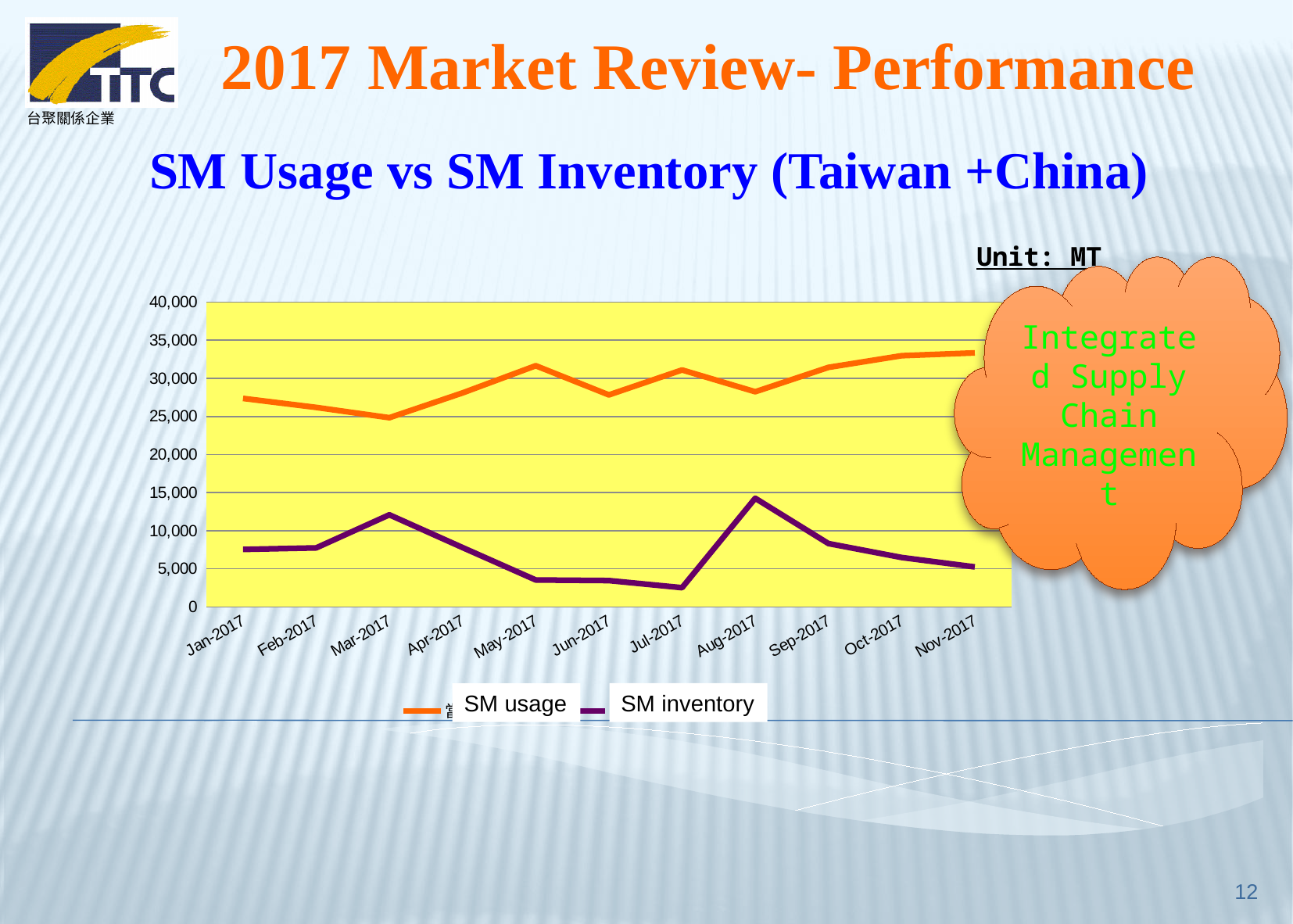

2017 Market Review- Performance
SM Usage vs SM Inventory (Taiwan +China)

### Chart

| Category | 當月SM耗用量 | 當月底SM庫存 |
|---|---|---|
| 42736 | 27365.051000000003 | 7544.449000000007 |
| 42767 | 26182.634 | 7743.420000000006 |
| 42795 | 24834.564 | 12089.983000000007 |
| 42826 | 28090.047 | 7786.757000000006 |
| 42856 | 31653.334 | 3533.414000000007 |
| 42887 | 27824.443 | 3456.1210000000065 |
| 42917 | 31097.522999999997 | 2525.049000000007 |
| 42948 | 28240.129 | 14260.17300000001 |
| 42979 | 31435.372000000007 | 8314.921000000008 |
| 43009 | 32967.96 | 6483.883000000009 |
| 43040 | 33337.851 | 5249.000000000009 |
Unit: MT
Integrated Supply Chain Management
SM inventory
SM usage
12